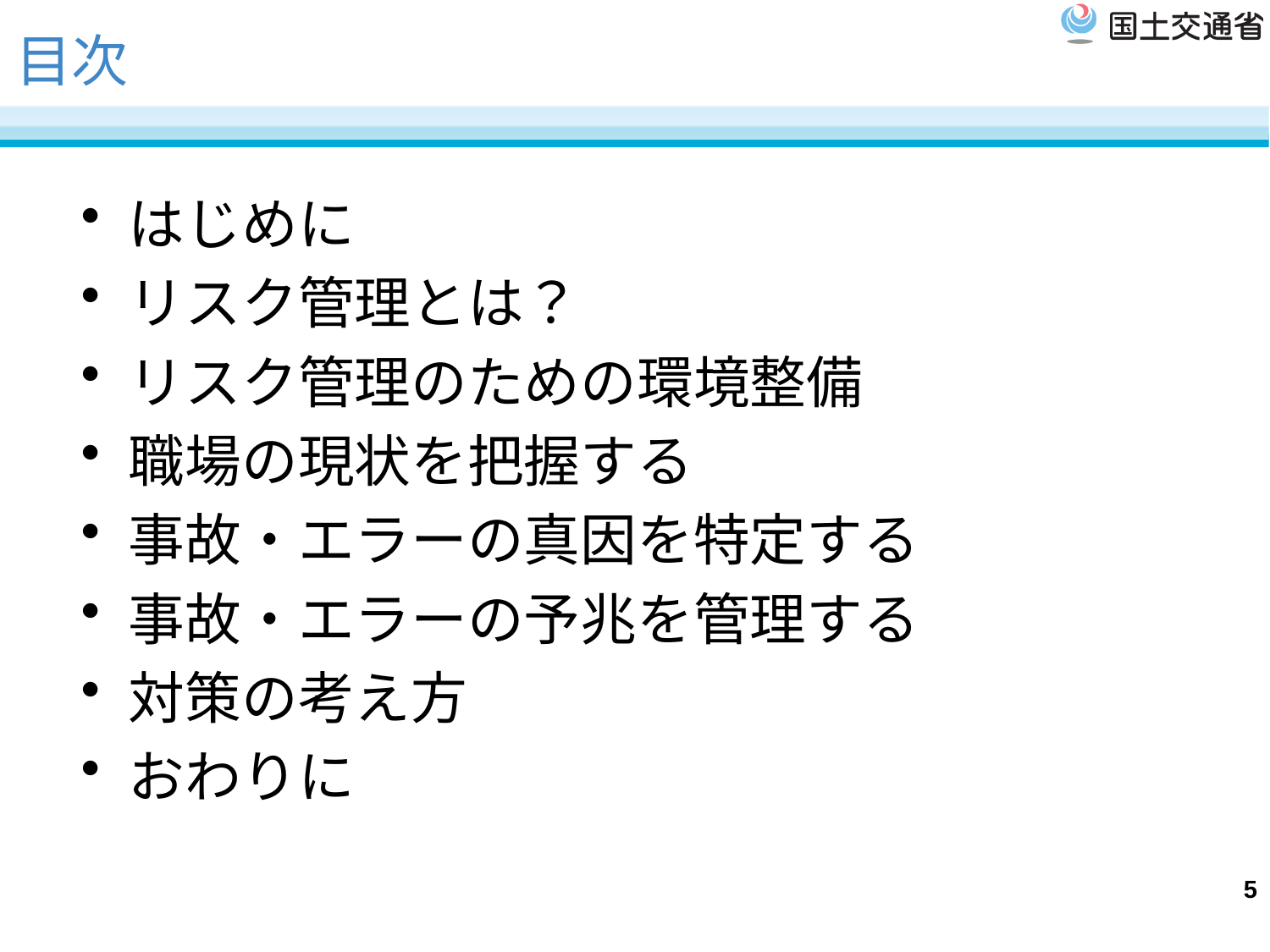

# 目次
はじめに
リスク管理とは？
リスク管理のための環境整備
職場の現状を把握する
事故・エラーの真因を特定する
事故・エラーの予兆を管理する
対策の考え方
おわりに
5